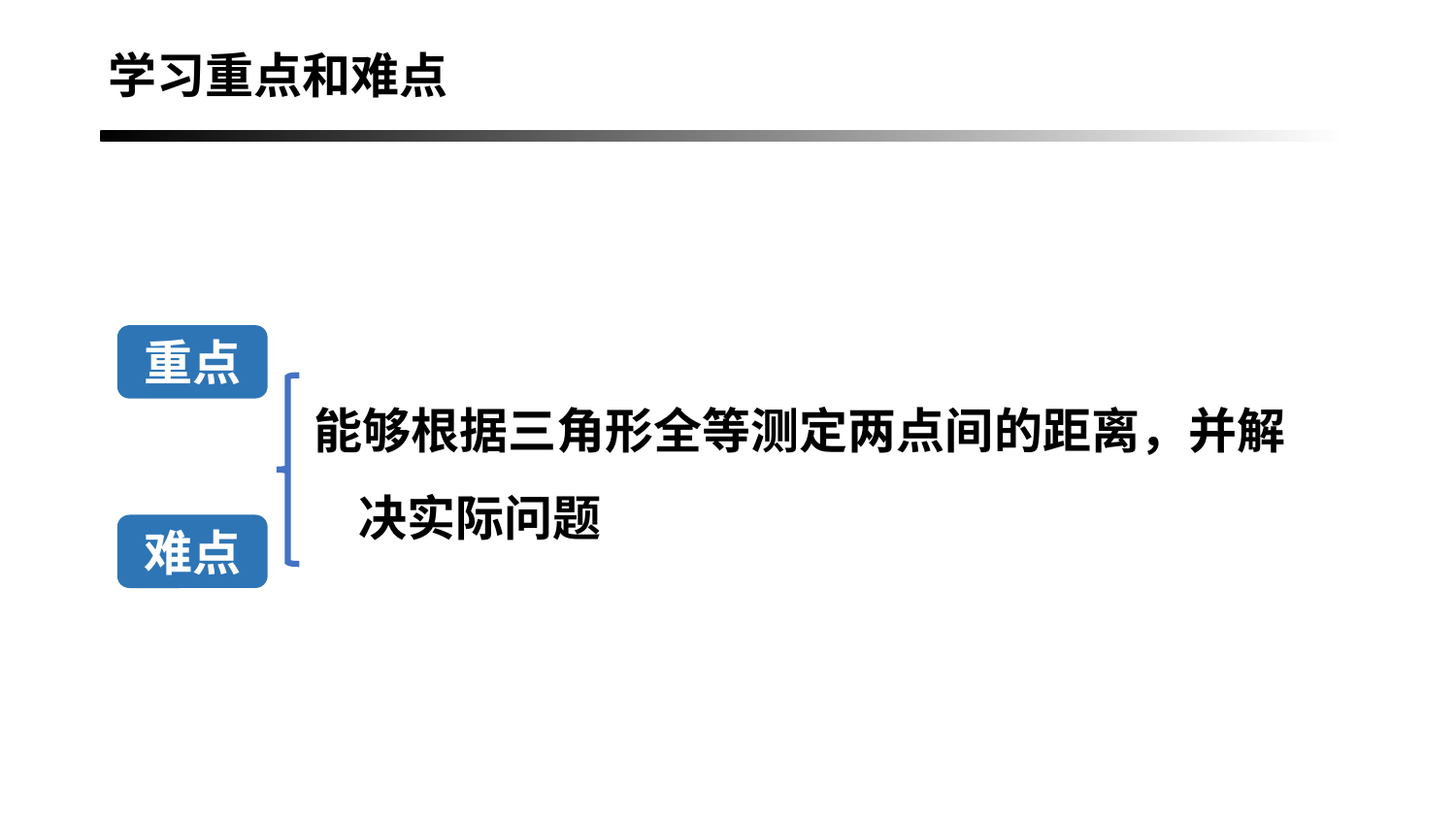

学习重点和难点
重点
能够根据三角形全等测定两点间的距离，并解
   决实际问题

难点